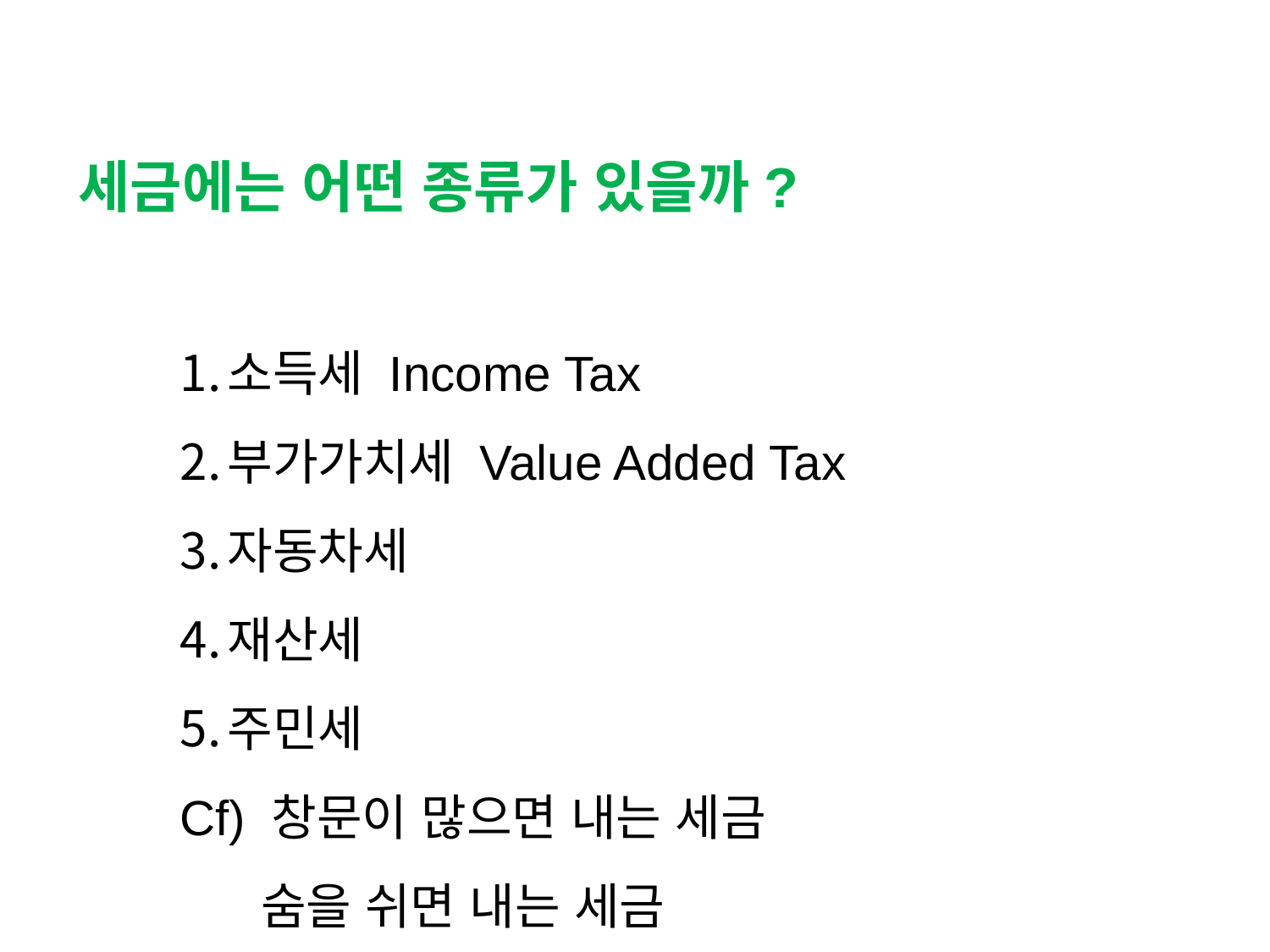

세금에는 어떤 종류가 있을까?
소득세 Income Tax
부가가치세 Value Added Tax
자동차세
재산세
주민세
Cf) 창문이 많으면 내는 세금
     숨을 쉬면 내는 세금